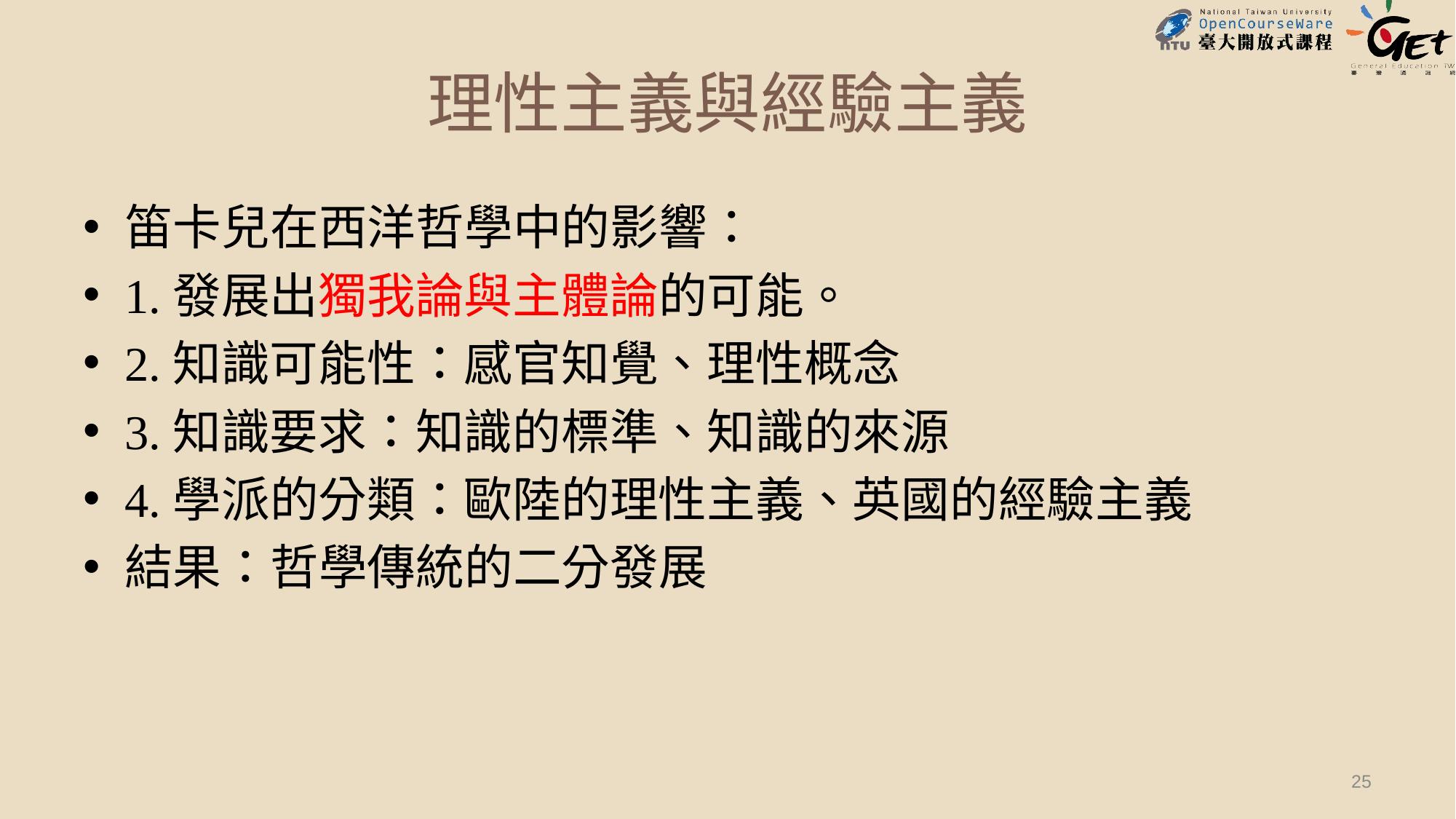

# 理性主義與經驗主義
笛卡兒在西洋哲學中的影響：
1.發展出獨我論與主體論的可能。
2.知識可能性：感官知覺、理性概念
3.知識要求：知識的標準、知識的來源
4.學派的分類：歐陸的理性主義、英國的經驗主義
結果：哲學傳統的二分發展
25